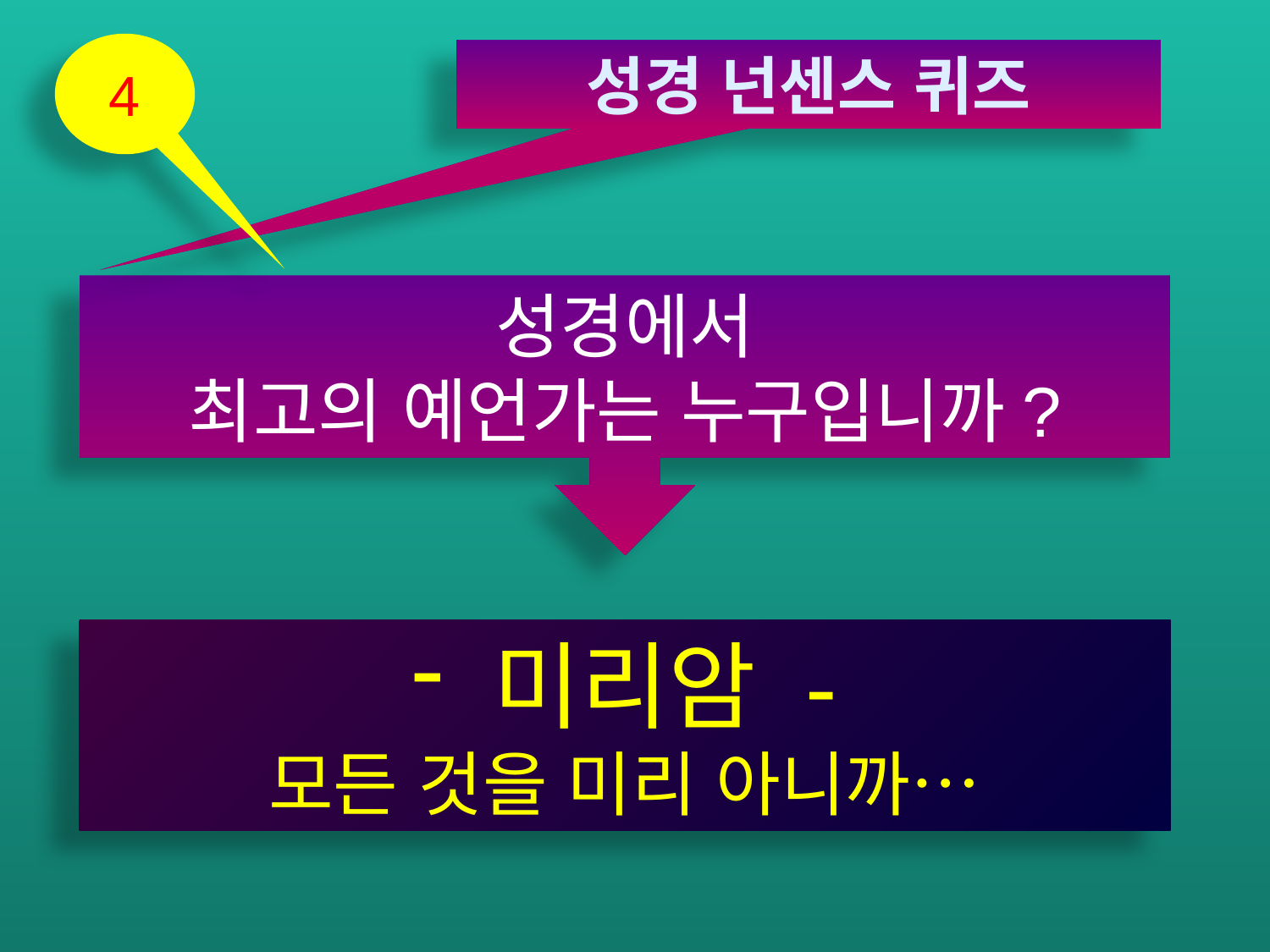

4
성경 넌센스 퀴즈
성경에서
최고의 예언가는 누구입니까?
 미리암 -
모든 것을 미리 아니까…